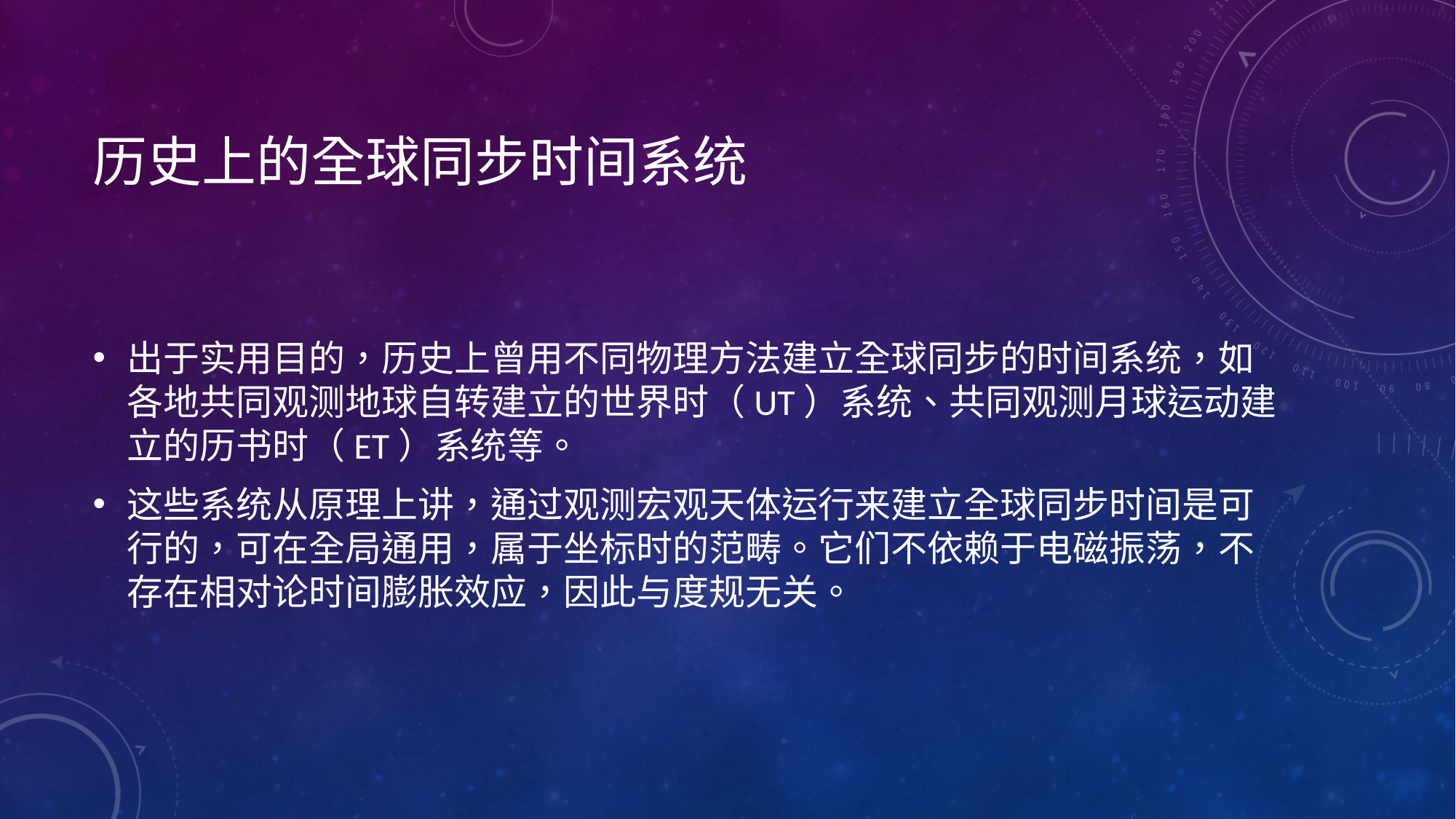

# 历史上的全球同步时间系统
出于实用目的，历史上曾用不同物理方法建立全球同步的时间系统，如各地共同观测地球自转建立的世界时（UT）系统、共同观测月球运动建立的历书时（ET）系统等。
这些系统从原理上讲，通过观测宏观天体运行来建立全球同步时间是可行的，可在全局通用，属于坐标时的范畴。它们不依赖于电磁振荡，不存在相对论时间膨胀效应，因此与度规无关。